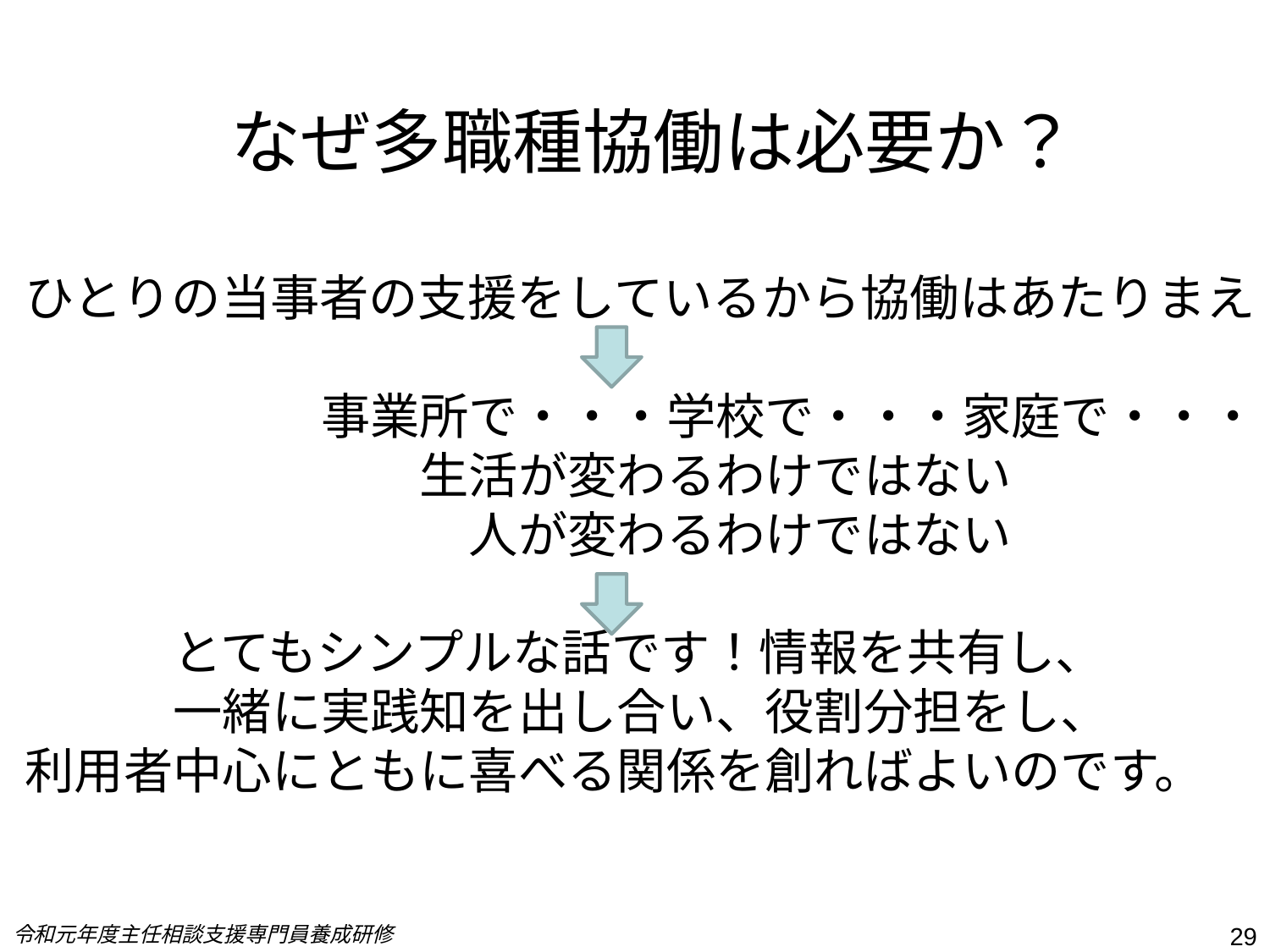

なぜ多職種協働は必要か？
ひとりの当事者の支援をしているから協働はあたりまえ

　　　　　　事業所で・・・学校で・・・家庭で・・・
　　　　　　　　生活が変わるわけではない
　　　　　　　　　人が変わるわけではない

　　　とてもシンプルな話です！情報を共有し、
　　　一緒に実践知を出し合い、役割分担をし、
利用者中心にともに喜べる関係を創ればよいのです。

令和元年度主任相談支援専門員養成研修
29